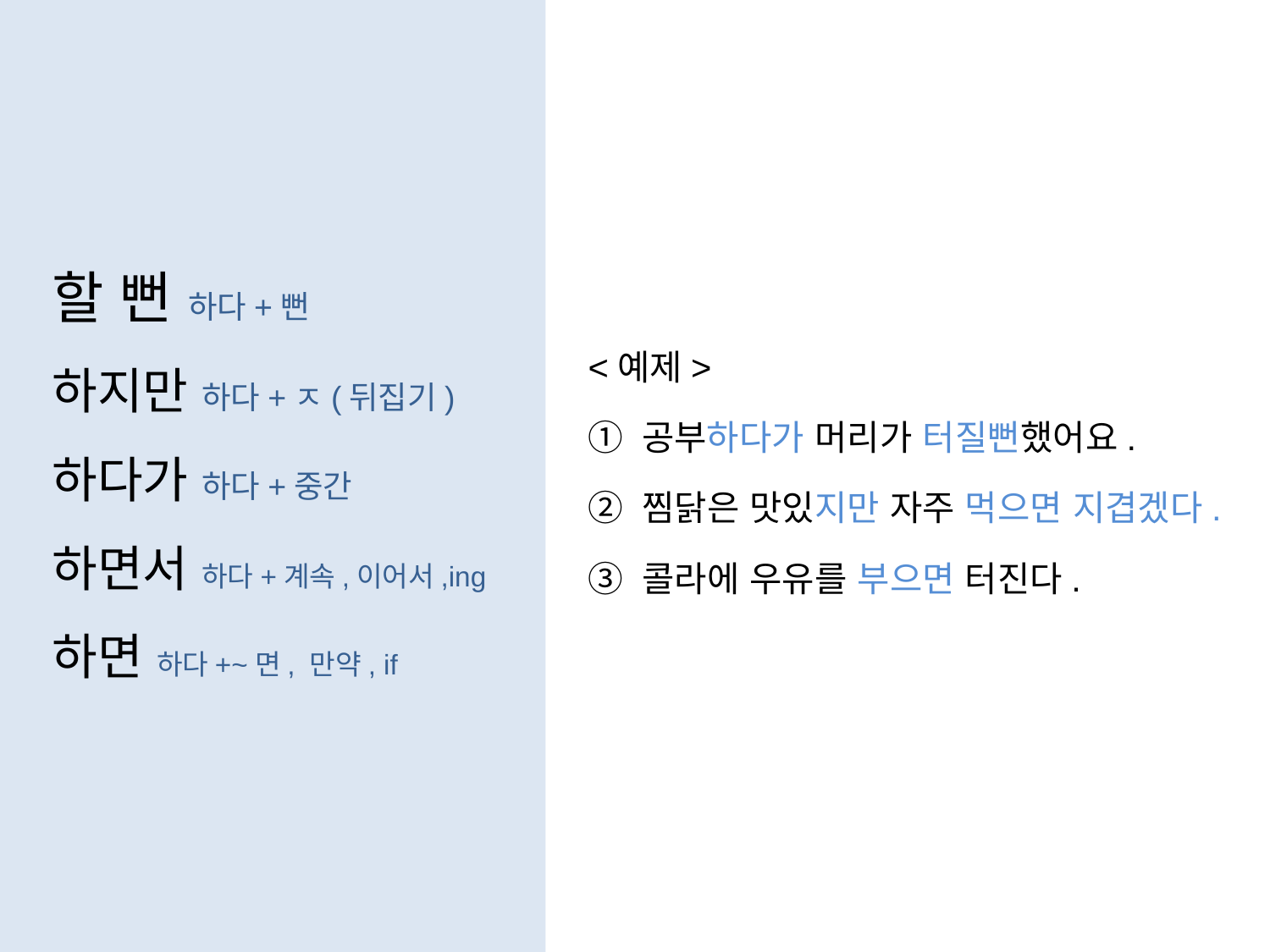

할 뻔 하다+뻔
하지만 하다+ㅈ(뒤집기)
하다가 하다+중간
하면서 하다+계속,이어서,ing
하면 하다+~면, 만약, if
<예제>
① 공부하다가 머리가 터질뻔했어요.
② 찜닭은 맛있지만 자주 먹으면 지겹겠다.
③ 콜라에 우유를 부으면 터진다.